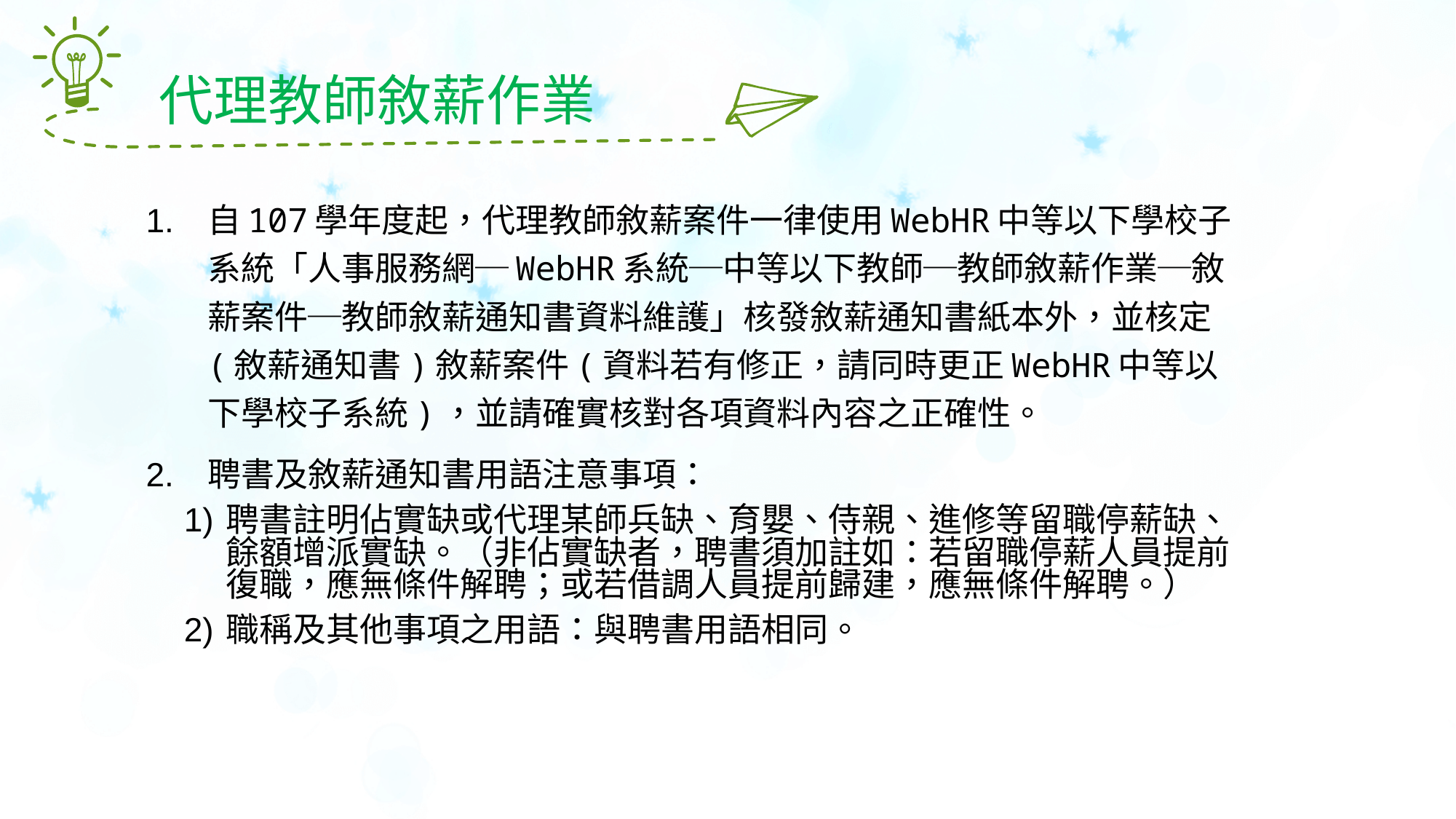

代理教師敘薪作業
自107學年度起，代理教師敘薪案件一律使用WebHR中等以下學校子系統「人事服務網─WebHR系統─中等以下教師─教師敘薪作業─敘薪案件─教師敘薪通知書資料維護」核發敘薪通知書紙本外，並核定(敘薪通知書)敘薪案件(資料若有修正，請同時更正WebHR中等以下學校子系統)，並請確實核對各項資料內容之正確性。
聘書及敘薪通知書用語注意事項：
聘書註明佔實缺或代理某師兵缺、育嬰、侍親、進修等留職停薪缺、餘額增派實缺。（非佔實缺者，聘書須加註如：若留職停薪人員提前復職，應無條件解聘；或若借調人員提前歸建，應無條件解聘。）
職稱及其他事項之用語：與聘書用語相同。